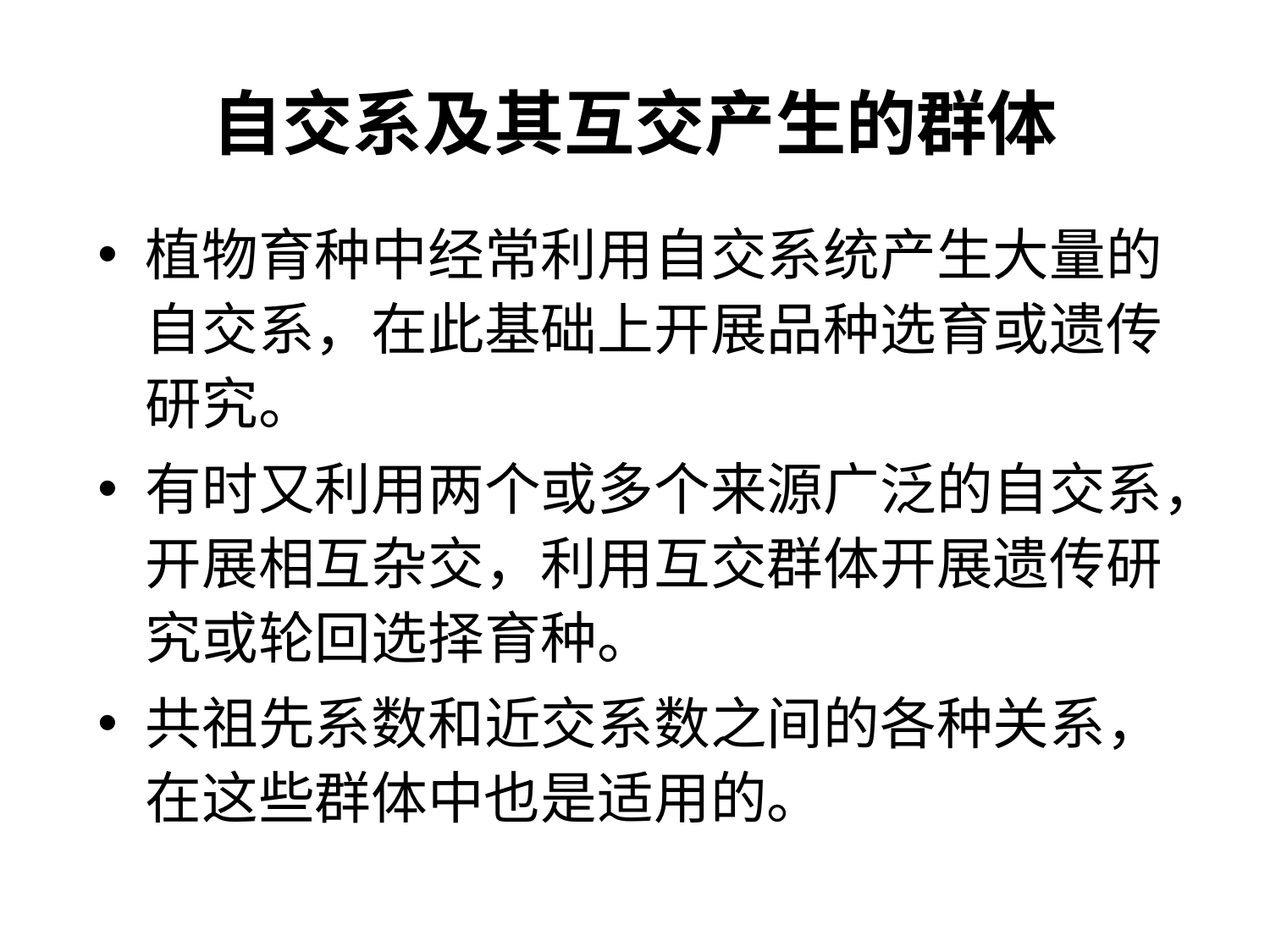

# 自交系及其互交产生的群体
植物育种中经常利用自交系统产生大量的自交系，在此基础上开展品种选育或遗传研究。
有时又利用两个或多个来源广泛的自交系，开展相互杂交，利用互交群体开展遗传研究或轮回选择育种。
共祖先系数和近交系数之间的各种关系，在这些群体中也是适用的。